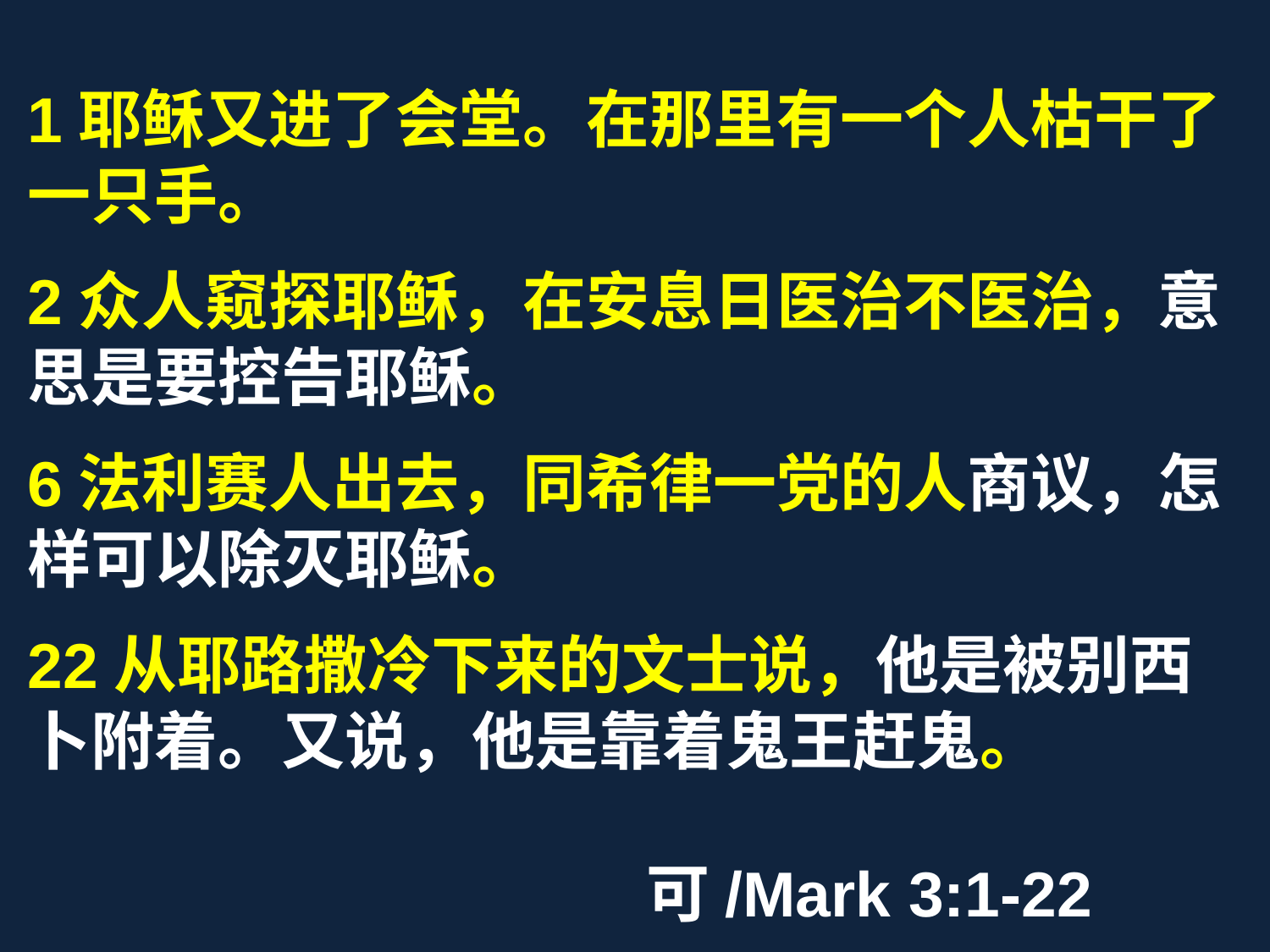

1耶稣又进了会堂。在那里有一个人枯干了一只手。
2众人窥探耶稣，在安息日医治不医治，意思是要控告耶稣。
6法利赛人出去，同希律一党的人商议，怎样可以除灭耶稣。
22从耶路撒冷下来的文士说，他是被别西卜附着。又说，他是靠着鬼王赶鬼。
                                           可/Mark 3:1-22